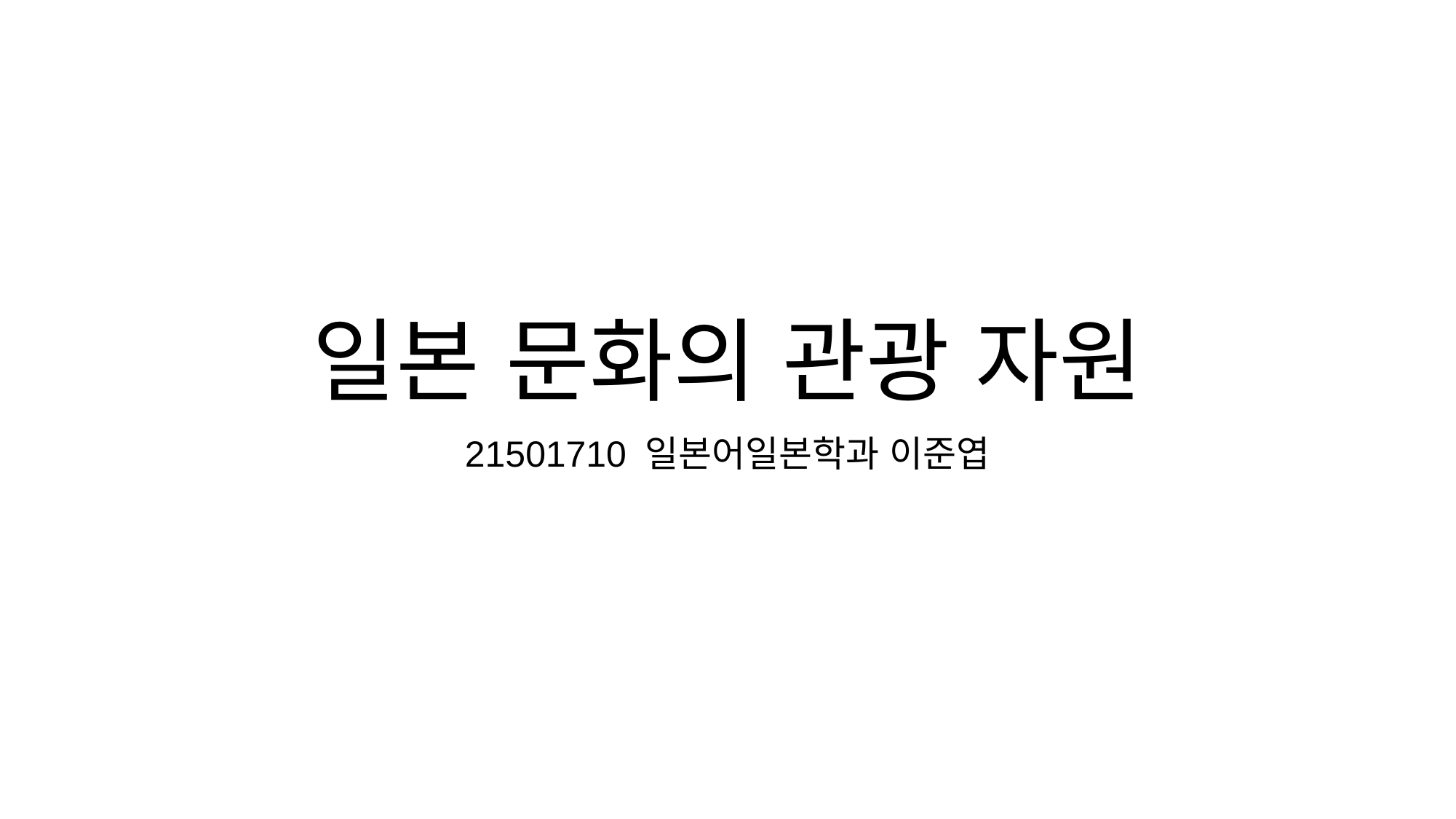

# 일본 문화의 관광 자원
21501710 일본어일본학과 이준엽